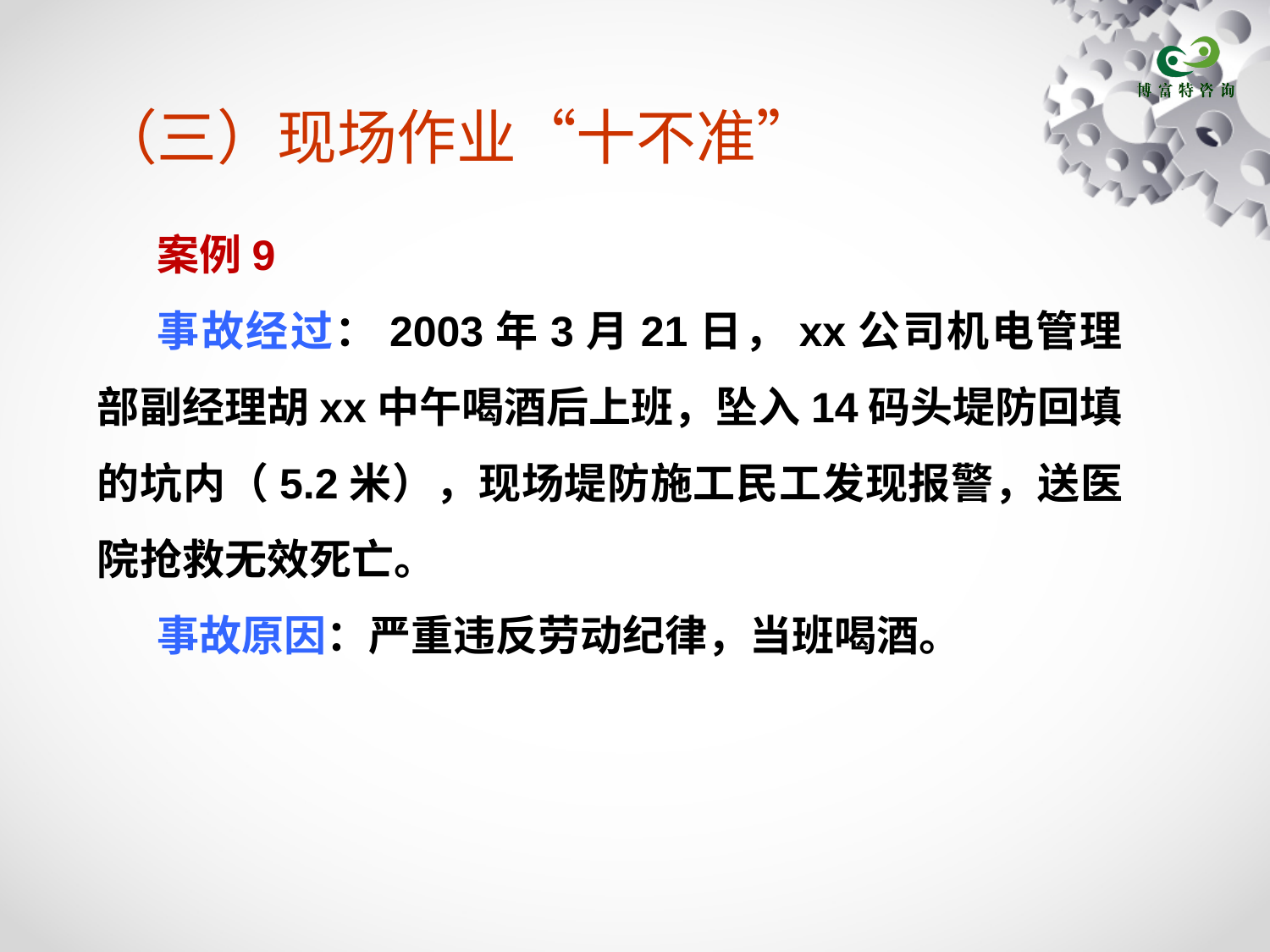

# （三）现场作业“十不准”
案例9
事故经过：2003年3月21日，xx公司机电管理部副经理胡xx中午喝酒后上班，坠入14码头堤防回填的坑内（5.2米），现场堤防施工民工发现报警，送医院抢救无效死亡。
事故原因：严重违反劳动纪律，当班喝酒。